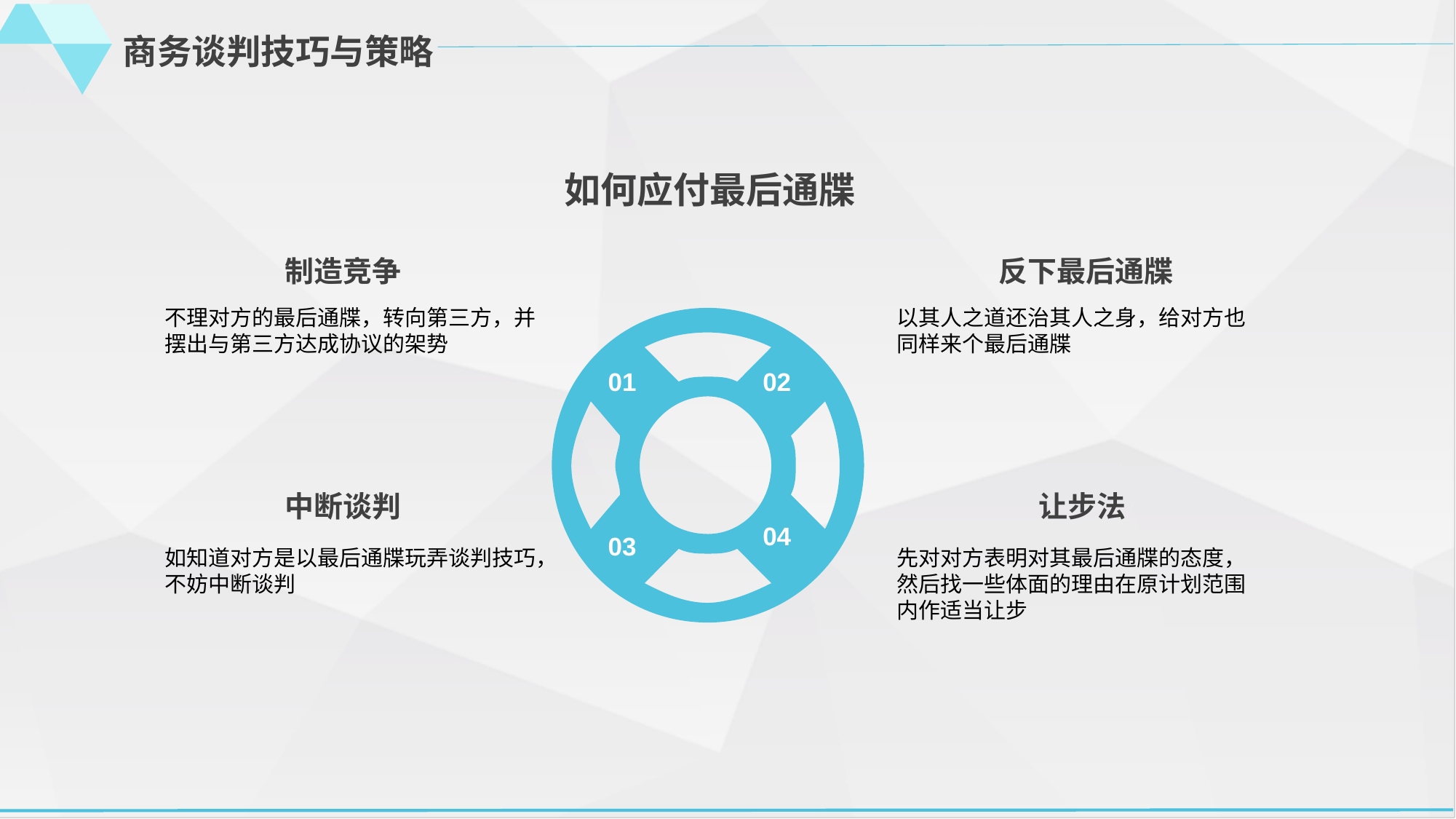

商务谈判技巧与策略

如何应付最后通牒
制造竞争
反下最后通牒
不理对方的最后通牒，转向第三方，并摆出与第三方达成协议的架势
以其人之道还治其人之身，给对方也同样来个最后通牒

02
01
中断谈判
让步法
04
03
如知道对方是以最后通牒玩弄谈判技巧，不妨中断谈判
先对对方表明对其最后通牒的态度，然后找一些体面的理由在原计划范围内作适当让步